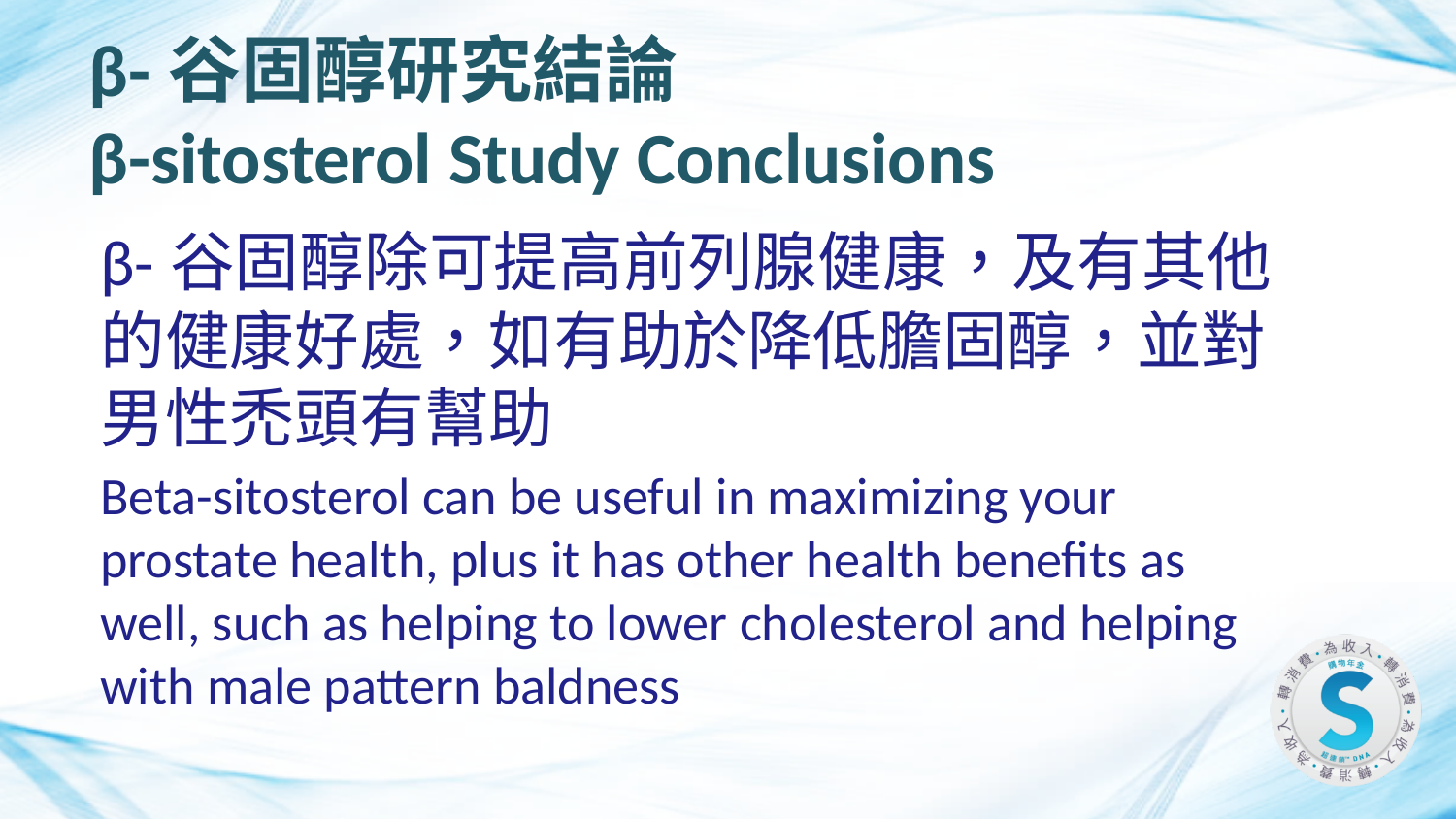

β-谷固醇研究結論
β-sitosterol Study Conclusions
β-谷固醇除可提高前列腺健康，及有其他的健康好處，如有助於降低膽固醇，並對男性禿頭有幫助
Beta-sitosterol can be useful in maximizing your prostate health, plus it has other health benefits as well, such as helping to lower cholesterol and helping with male pattern baldness